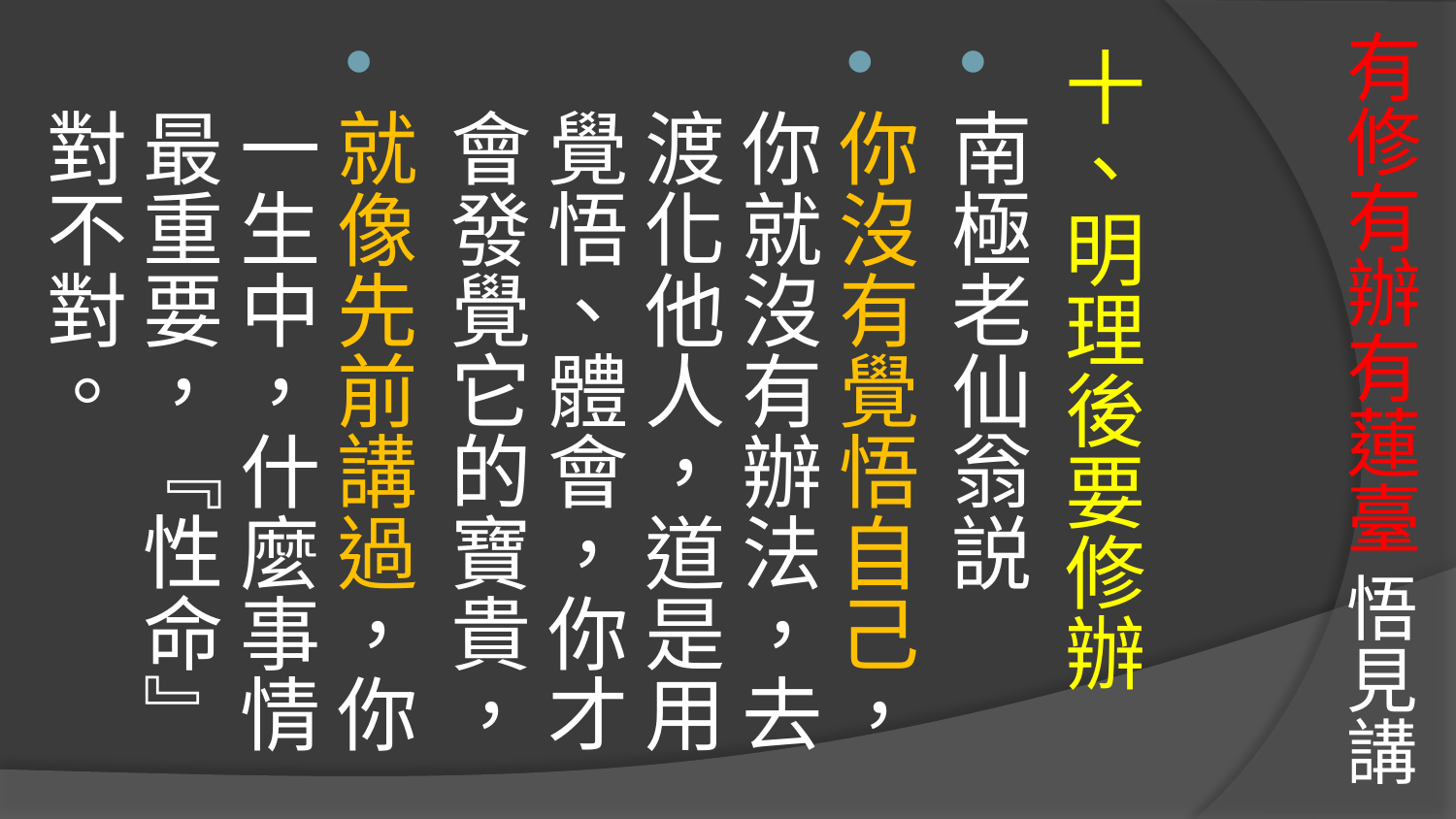

# 有修有辦有蓮臺 悟見講
十、明理後要修辦
南極老仙翁説
你沒有覺悟自己，你就沒有辦法，去渡化他人，道是用覺悟、體會，你才會發覺它的寶貴，
就像先前講過，你一生中，什麼事情最重要，『性命』對不對。